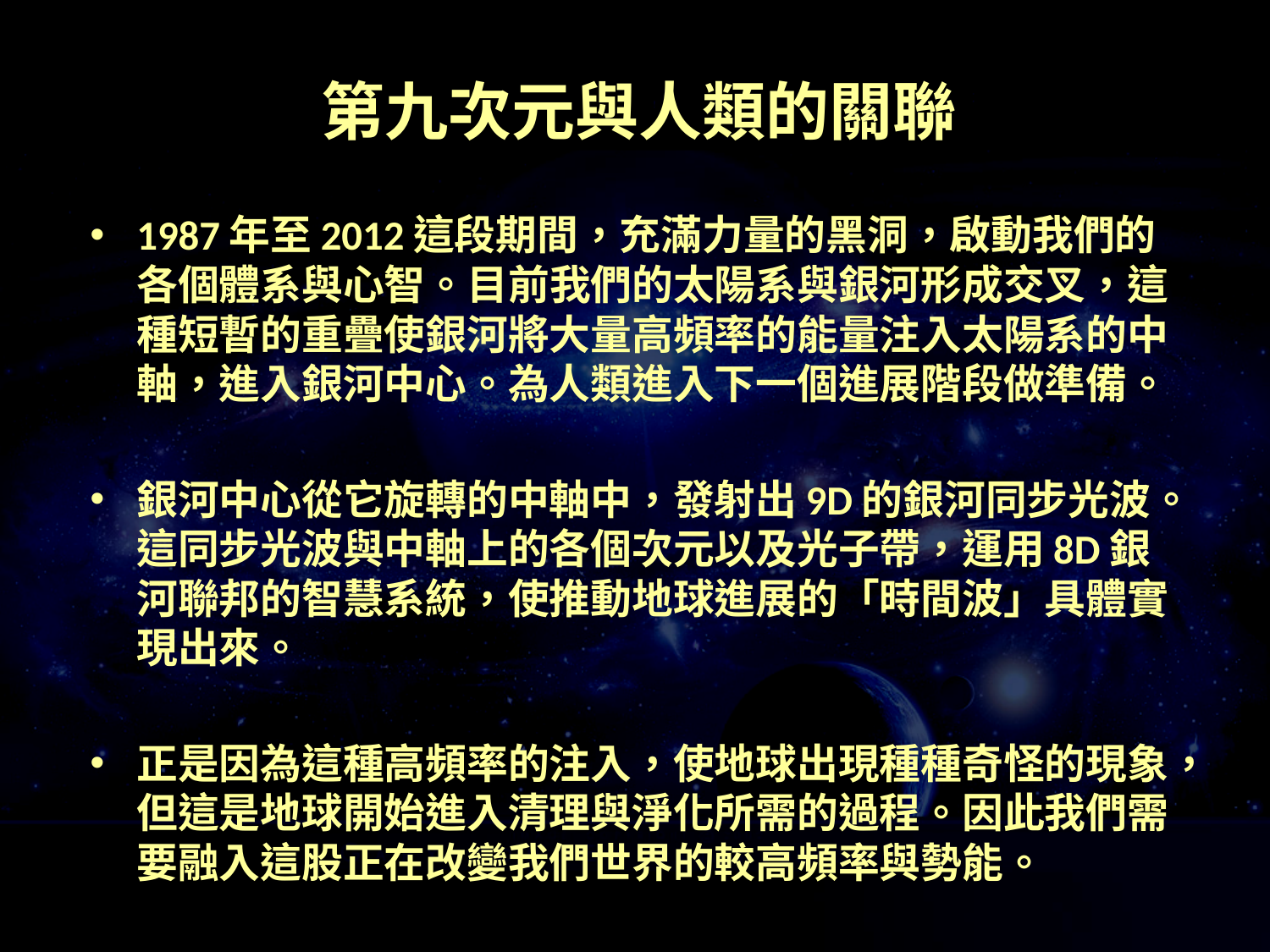

# 第九次元與人類的關聯
1987年至2012這段期間，充滿力量的黑洞，啟動我們的各個體系與心智。目前我們的太陽系與銀河形成交叉，這種短暫的重疊使銀河將大量高頻率的能量注入太陽系的中軸，進入銀河中心。為人類進入下一個進展階段做準備。

銀河中心從它旋轉的中軸中，發射出9D的銀河同步光波。這同步光波與中軸上的各個次元以及光子帶，運用8D銀河聯邦的智慧系統，使推動地球進展的「時間波」具體實現出來。

正是因為這種高頻率的注入，使地球出現種種奇怪的現象，但這是地球開始進入清理與淨化所需的過程。因此我們需要融入這股正在改變我們世界的較高頻率與勢能。